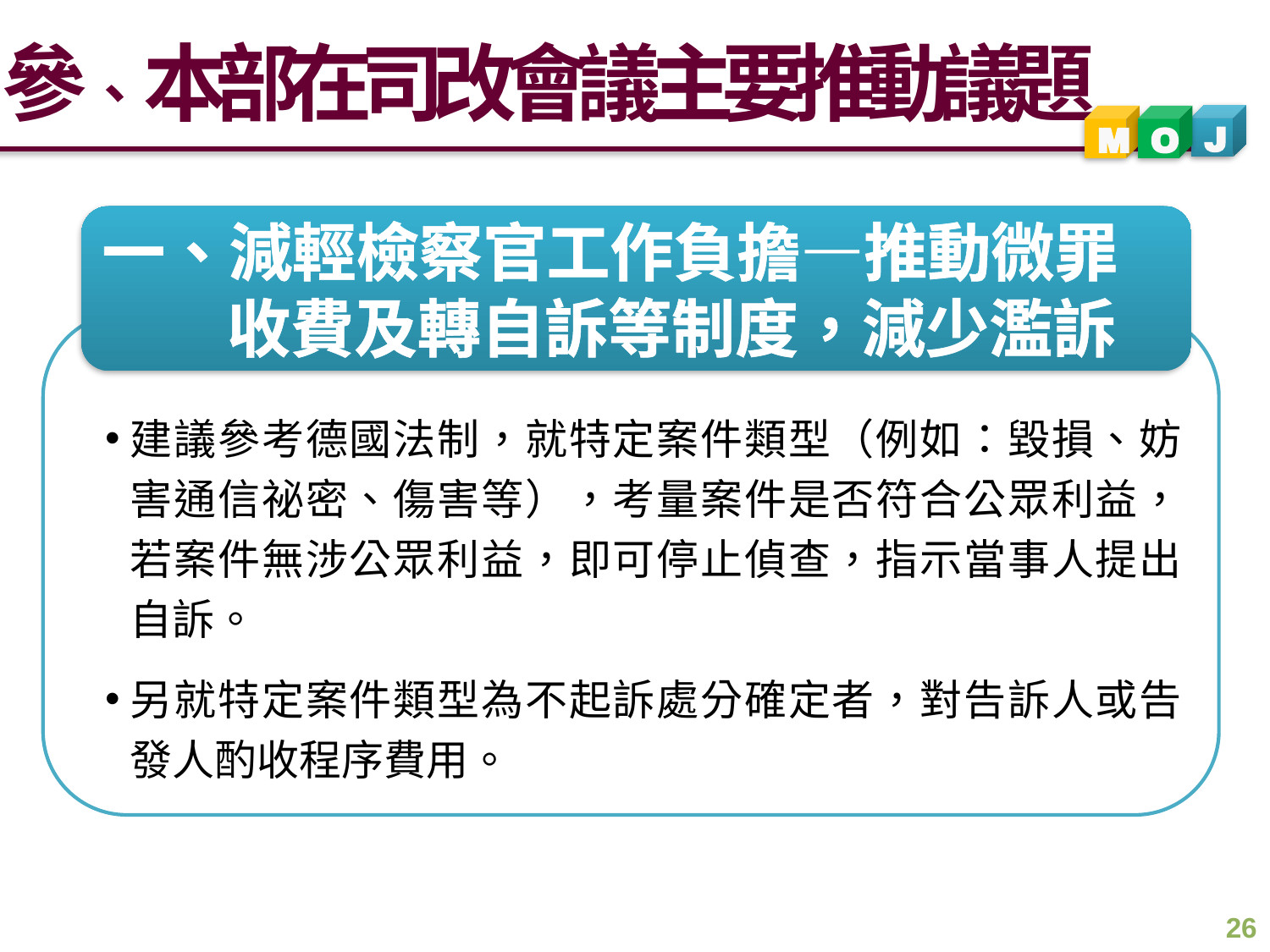

參、本部在司改會議主要推動議題
J
M
O
一、減輕檢察官工作負擔—推動微罪收費及轉自訴等制度，減少濫訴

建議參考德國法制，就特定案件類型（例如：毀損、妨害通信祕密、傷害等），考量案件是否符合公眾利益，若案件無涉公眾利益，即可停止偵查，指示當事人提出自訴。
另就特定案件類型為不起訴處分確定者，對告訴人或告發人酌收程序費用。
26